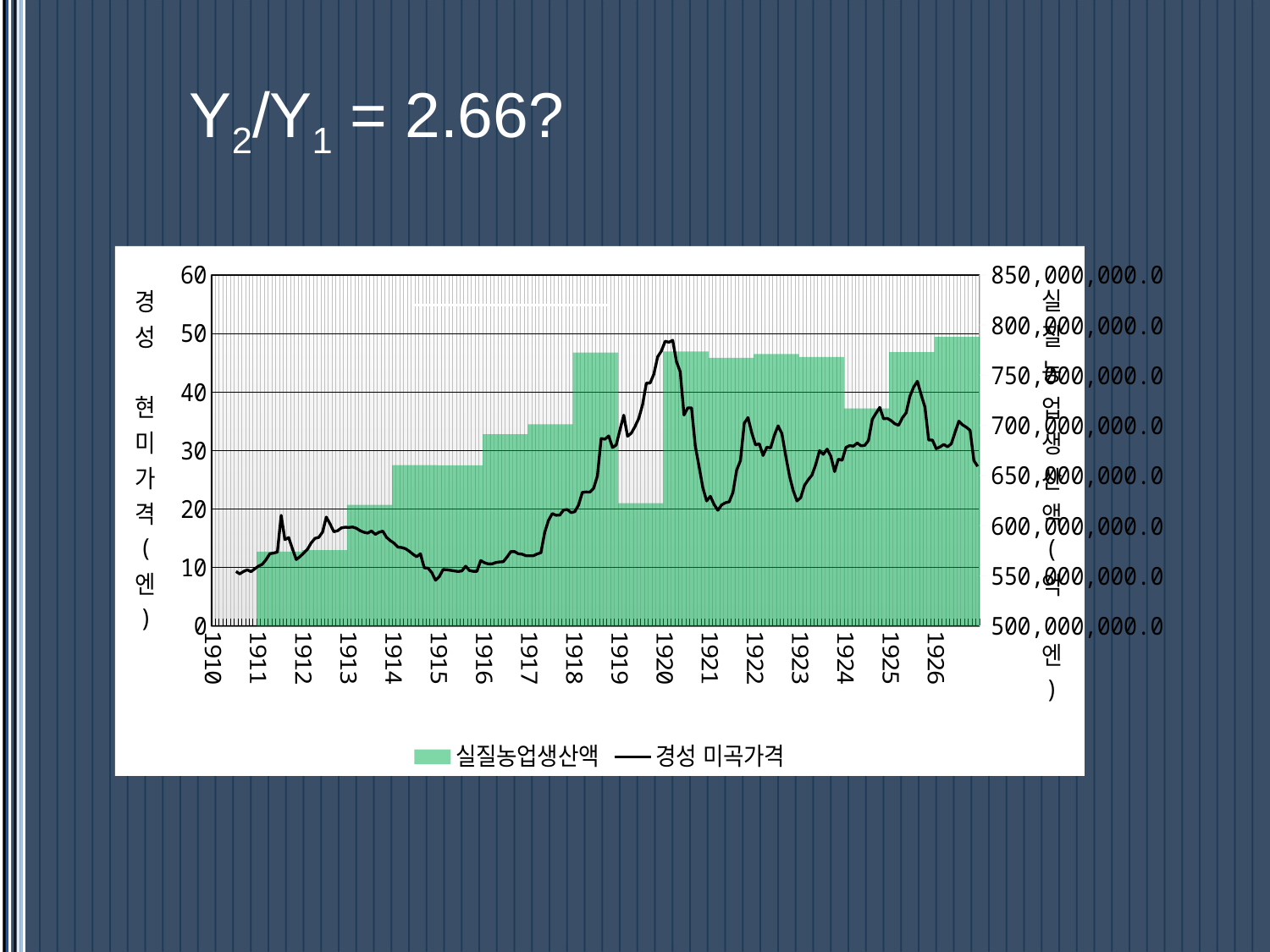

# Y2/Y1 = 2.66?

### Chart

| Category | 실질농업생산액 | 경성 미곡가격 |
|---|---|---|
| 1910 | None | None |
|  | None | None |
|  | None | None |
|  | None | None |
|  | None | None |
|  | None | None |
|  | None | 9.3 |
|  | None | 8.9 |
|  | None | 9.3 |
|  | None | 9.58 |
|  | None | 9.27 |
|  | None | 9.76 |
| 1911 | 574132183.908046 | 10.23 |
|  | 574132183.908046 | 10.53 |
|  | 574132183.908046 | 11.33 |
|  | 574132183.908046 | 12.34 |
|  | 574132183.908046 | 12.45 |
|  | 574132183.908046 | 12.62 |
|  | 574132183.908046 | 18.9 |
|  | 574132183.908046 | 14.75 |
|  | 574132183.908046 | 15.1 |
|  | 574132183.908046 | 13.18 |
|  | 574132183.908046 | 11.35 |
|  | 574132183.908046 | 11.84 |
| 1912 | 575561538.4615386 | 12.47 |
|  | 575561538.4615386 | 13.1 |
|  | 575561538.4615386 | 14.2 |
|  | 575561538.4615386 | 14.97 |
|  | 575561538.4615386 | 15.13 |
|  | 575561538.4615386 | 16.04 |
|  | 575561538.4615386 | 18.6 |
|  | 575561538.4615386 | 17.42 |
|  | 575561538.4615386 | 16.1 |
|  | 575561538.4615386 | 16.27 |
|  | 575561538.4615386 | 16.75 |
|  | 575561538.4615386 | 16.87 |
| 1913 | 620660322.1083456 | 16.83 |
|  | 620660322.1083456 | 16.9 |
|  | 620660322.1083456 | 16.68 |
|  | 620660322.1083456 | 16.27 |
|  | 620660322.1083456 | 16.0 |
|  | 620660322.1083456 | 15.87 |
|  | 620660322.1083456 | 16.22 |
|  | 620660322.1083456 | 15.65 |
|  | 620660322.1083456 | 16.0 |
|  | 620660322.1083456 | 16.2 |
|  | 620660322.1083456 | 15.13 |
|  | 620660322.1083456 | 14.57 |
| 1914 | 660482374.768089 | 14.14 |
|  | 660482374.768089 | 13.47 |
|  | 660482374.768089 | 13.4 |
|  | 660482374.768089 | 13.2 |
|  | 660482374.768089 | 12.78 |
|  | 660482374.768089 | 12.25 |
|  | 660482374.768089 | 11.83 |
|  | 660482374.768089 | 12.33 |
|  | 660482374.768089 | 9.93 |
|  | 660482374.768089 | 9.87 |
|  | 660482374.768089 | 9.12 |
|  | 660482374.768089 | 7.8 |
| 1915 | 660072687.2246696 | 8.42 |
|  | 660072687.2246696 | 9.63 |
|  | 660072687.2246696 | 9.6 |
|  | 660072687.2246696 | 9.5 |
|  | 660072687.2246696 | 9.4 |
|  | 660072687.2246696 | 9.3 |
|  | 660072687.2246696 | 9.4 |
|  | 660072687.2246696 | 10.2 |
|  | 660072687.2246696 | 9.47 |
|  | 660072687.2246696 | 9.33 |
|  | 660072687.2246696 | 9.33 |
|  | 660072687.2246696 | 11.17 |
| 1916 | 691228301.8867924 | 10.8 |
|  | 691228301.8867924 | 10.6 |
|  | 691228301.8867924 | 10.6 |
|  | 691228301.8867924 | 10.83 |
|  | 691228301.8867924 | 10.93 |
|  | 691228301.8867924 | 10.97 |
|  | 691228301.8867924 | 11.77 |
|  | 691228301.8867924 | 12.7 |
|  | 691228301.8867924 | 12.7 |
|  | 691228301.8867924 | 12.33 |
|  | 691228301.8867924 | 12.26 |
|  | 691228301.8867924 | 12.0 |
| 1917 | 701127544.0976933 | 12.0 |
|  | 701127544.0976933 | 12.0 |
|  | 701127544.0976933 | 12.3 |
|  | 701127544.0976933 | 12.5 |
|  | 701127544.0976933 | 15.98 |
|  | 701127544.0976933 | 18.02 |
|  | 701127544.0976933 | 19.2 |
|  | 701127544.0976933 | 18.92 |
|  | 701127544.0976933 | 18.93 |
|  | 701127544.0976933 | 19.81 |
|  | 701127544.0976933 | 19.9 |
|  | 701127544.0976933 | 19.37 |
| 1918 | 772679629.6296296 | 19.52 |
|  | 772679629.6296296 | 20.68 |
|  | 772679629.6296296 | 22.83 |
|  | 772679629.6296296 | 22.9 |
|  | 772679629.6296296 | 22.88 |
|  | 772679629.6296296 | 23.54 |
|  | 772679629.6296296 | 25.64 |
|  | 772679629.6296296 | 32.05 |
|  | 772679629.6296296 | 31.93 |
|  | 772679629.6296296 | 32.48 |
|  | 772679629.6296296 | 30.5 |
|  | 772679629.6296296 | 30.93 |
| 1919 | 622484600.8799498 | 33.55 |
|  | 622484600.8799498 | 36.03 |
|  | 622484600.8799498 | 32.43 |
|  | 622484600.8799498 | 32.95 |
|  | 622484600.8799498 | 34.1 |
|  | 622484600.8799498 | 35.5 |
|  | 622484600.8799498 | 37.83 |
|  | 622484600.8799498 | 41.5 |
|  | 622484600.8799498 | 41.53 |
|  | 622484600.8799498 | 43.04 |
|  | 622484600.8799498 | 46.0 |
|  | 622484600.8799498 | 47.0 |
| 1920 | 773736395.7597173 | 48.67 |
|  | 773736395.7597173 | 48.49 |
|  | 773736395.7597173 | 48.83 |
|  | 773736395.7597173 | 45.2 |
|  | 773736395.7597173 | 43.43 |
|  | 773736395.7597173 | 36.05 |
|  | 773736395.7597173 | 37.28 |
|  | 773736395.7597173 | 37.28 |
|  | 773736395.7597173 | 30.82 |
|  | 773736395.7597173 | 27.25 |
|  | 773736395.7597173 | 23.67 |
|  | 773736395.7597173 | 21.36 |
| 1921 | 767298792.7565392 | 22.17 |
|  | 767298792.7565392 | 20.75 |
|  | 767298792.7565392 | 19.78 |
|  | 767298792.7565392 | 20.69 |
|  | 767298792.7565392 | 21.06 |
|  | 767298792.7565392 | 21.22 |
|  | 767298792.7565392 | 22.79 |
|  | 767298792.7565392 | 26.66 |
|  | 767298792.7565392 | 28.26 |
|  | 767298792.7565392 | 34.66 |
|  | 767298792.7565392 | 35.62 |
|  | 767298792.7565392 | 33.02 |
| 1922 | 771025686.4481841 | 30.95 |
|  | 771025686.4481841 | 31.14 |
|  | 771025686.4481841 | 29.14 |
|  | 771025686.4481841 | 30.56 |
|  | 771025686.4481841 | 30.43 |
|  | 771025686.4481841 | 32.58 |
|  | 771025686.4481841 | 34.21 |
|  | 771025686.4481841 | 32.87 |
|  | 771025686.4481841 | 29.15 |
|  | 771025686.4481841 | 25.68 |
|  | 771025686.4481841 | 23.17 |
|  | 771025686.4481841 | 21.37 |
| 1923 | 768203571.4285715 | 21.93 |
|  | 768203571.4285715 | 24.03 |
|  | 768203571.4285715 | 25.0 |
|  | 768203571.4285715 | 25.79 |
|  | 768203571.4285715 | 27.6 |
|  | 768203571.4285715 | 29.98 |
|  | 768203571.4285715 | 29.33 |
|  | 768203571.4285715 | 30.23 |
|  | 768203571.4285715 | 29.03 |
|  | 768203571.4285715 | 26.38 |
|  | 768203571.4285715 | 28.51 |
|  | 768203571.4285715 | 28.32 |
| 1924 | 716899242.4242424 | 30.5 |
|  | 716899242.4242424 | 30.83 |
|  | 716899242.4242424 | 30.73 |
|  | 716899242.4242424 | 31.27 |
|  | 716899242.4242424 | 30.8 |
|  | 716899242.4242424 | 30.87 |
|  | 716899242.4242424 | 31.7 |
|  | 716899242.4242424 | 35.29 |
|  | 716899242.4242424 | 36.36 |
|  | 716899242.4242424 | 37.36 |
|  | 716899242.4242424 | 35.41 |
|  | 716899242.4242424 | 35.48 |
| 1925 | 773085403.726708 | 35.1 |
|  | 773085403.726708 | 34.57 |
|  | 773085403.726708 | 34.3 |
|  | 773085403.726708 | 35.57 |
|  | 773085403.726708 | 36.43 |
|  | 773085403.726708 | 39.23 |
|  | 773085403.726708 | 40.83 |
|  | 773085403.726708 | 41.83 |
|  | 773085403.726708 | 39.5 |
|  | 773085403.726708 | 37.4 |
|  | 773085403.726708 | 31.77 |
|  | 773085403.726708 | 31.77 |
| 1926 | 788220425.5319148 | 30.3 |
|  | 788220425.5319148 | 30.6 |
|  | 788220425.5319148 | 31.03 |
|  | 788220425.5319148 | 30.63 |
|  | 788220425.5319148 | 31.13 |
|  | 788220425.5319148 | 33.1 |
|  | 788220425.5319148 | 35.0 |
|  | 788220425.5319148 | 34.37 |
|  | 788220425.5319148 | 33.97 |
|  | 788220425.5319148 | 33.43 |
|  | 788220425.5319148 | 28.27 |
|  | 788220425.5319148 | 27.27 |